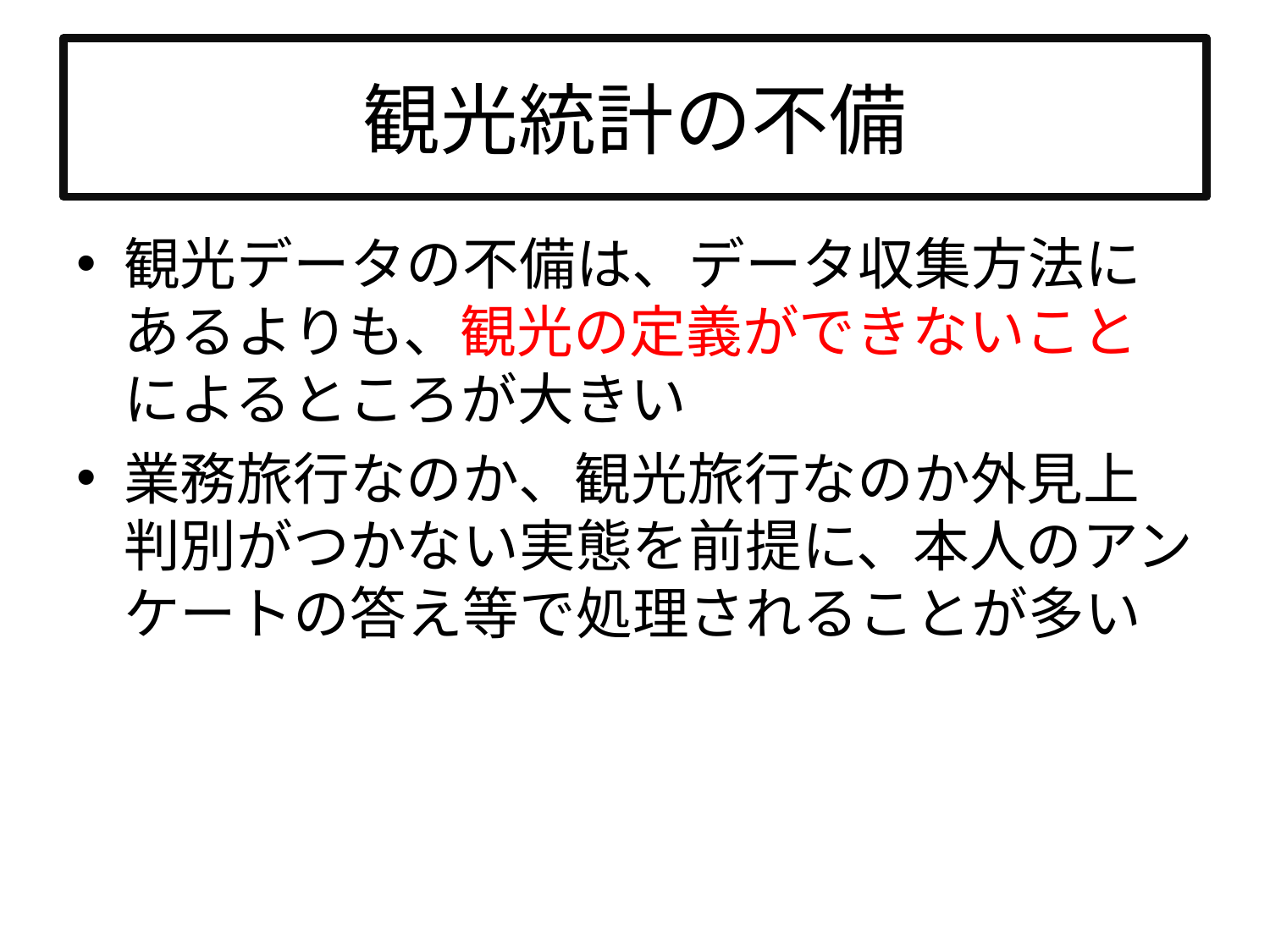

# 観光統計の不備
観光データの不備は、データ収集方法にあるよりも、観光の定義ができないことによるところが大きい
業務旅行なのか、観光旅行なのか外見上判別がつかない実態を前提に、本人のアンケートの答え等で処理されることが多い